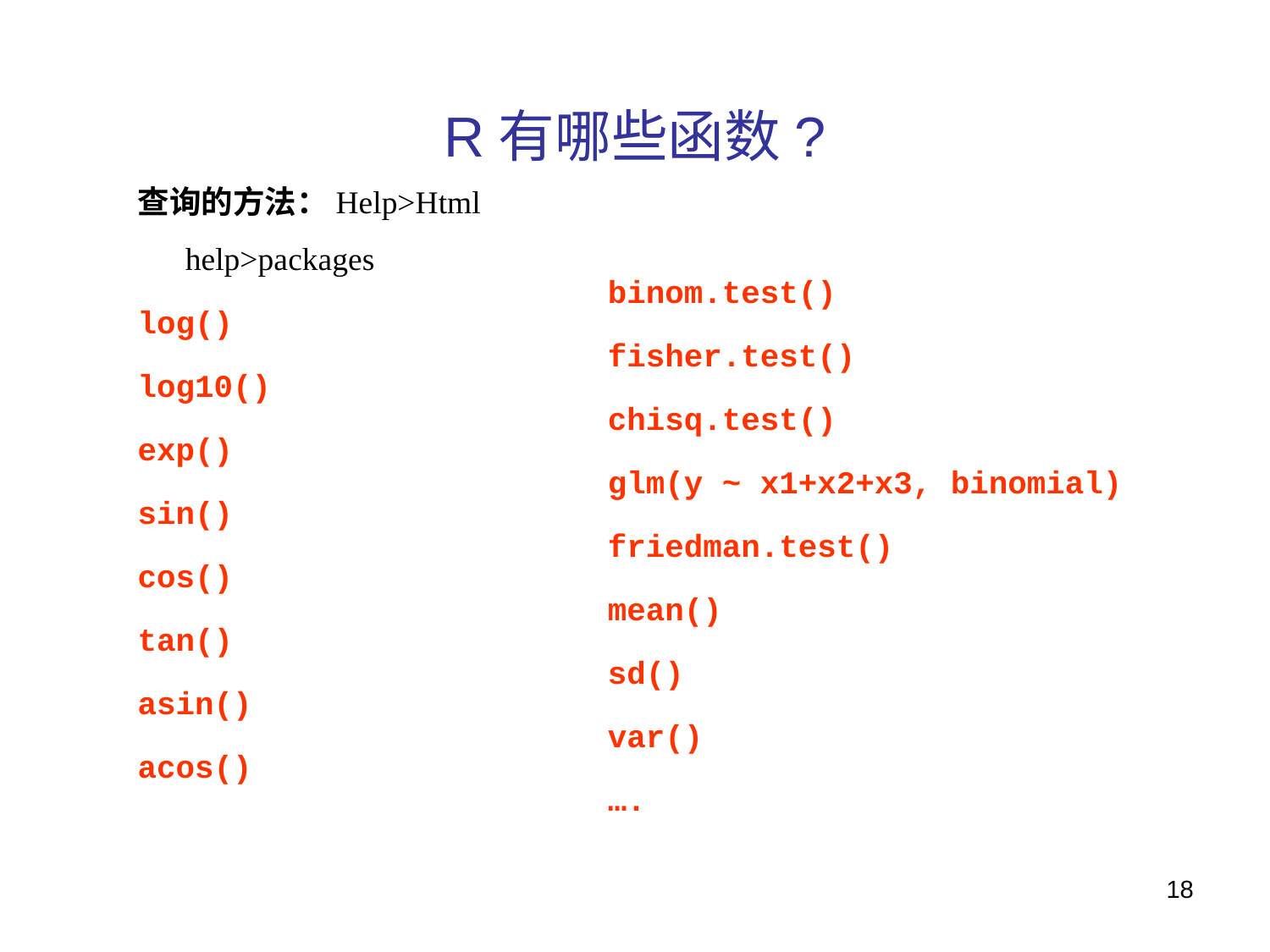

# R有哪些函数?
查询的方法：Help>Html help>packages
log()
log10()
exp()
sin()
cos()
tan()
asin()
acos()
binom.test()
fisher.test()
chisq.test()
glm(y ~ x1+x2+x3, binomial)
friedman.test()
mean()
sd()
var()
….
18